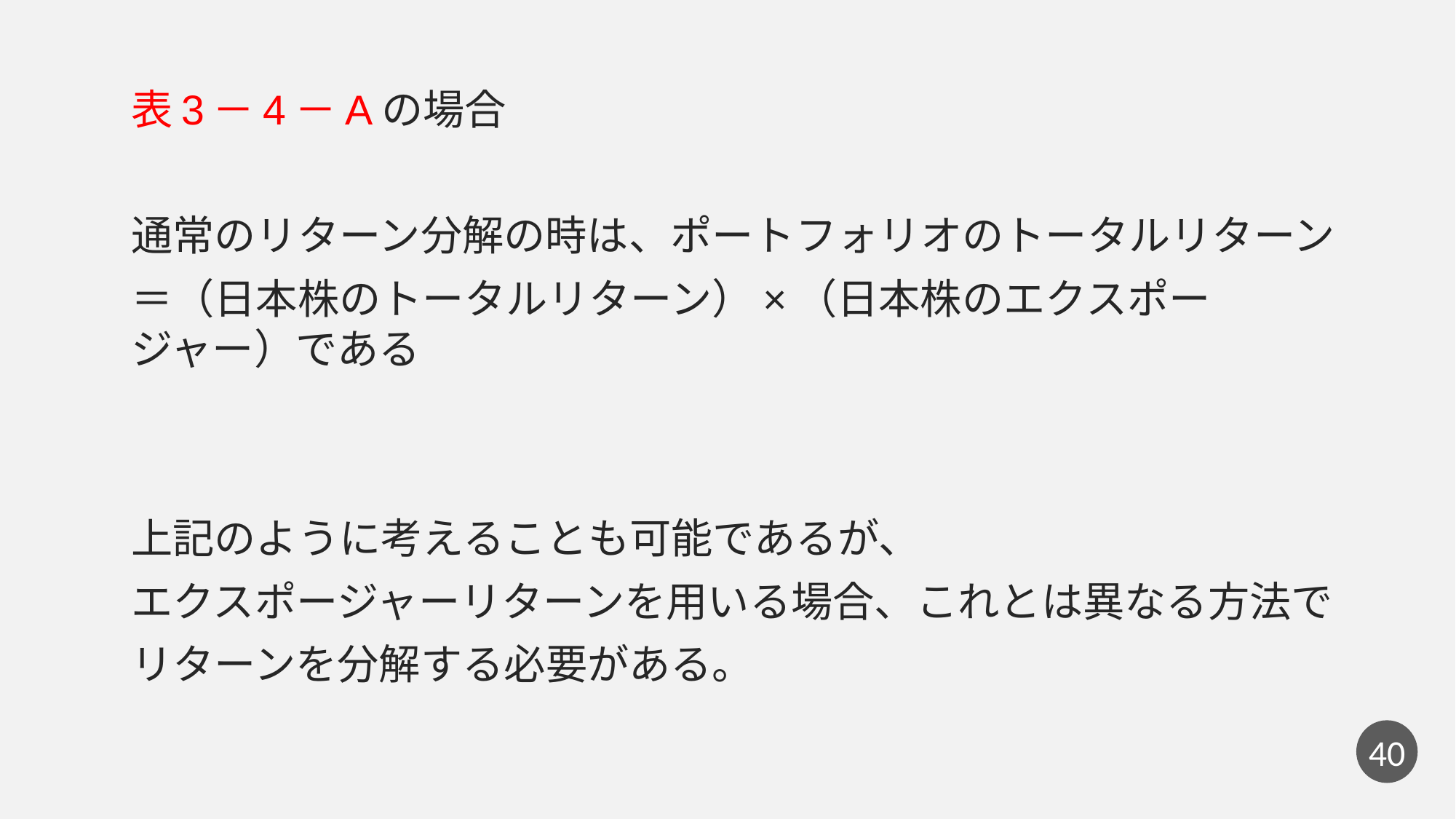

表3－4－Aの場合

通常のリターン分解の時は、ポートフォリオのトータルリターン
＝（日本株のトータルリターン）×（日本株のエクスポージャー）である

上記のように考えることも可能であるが、
エクスポージャーリターンを用いる場合、これとは異なる方法で
リターンを分解する必要がある。

40